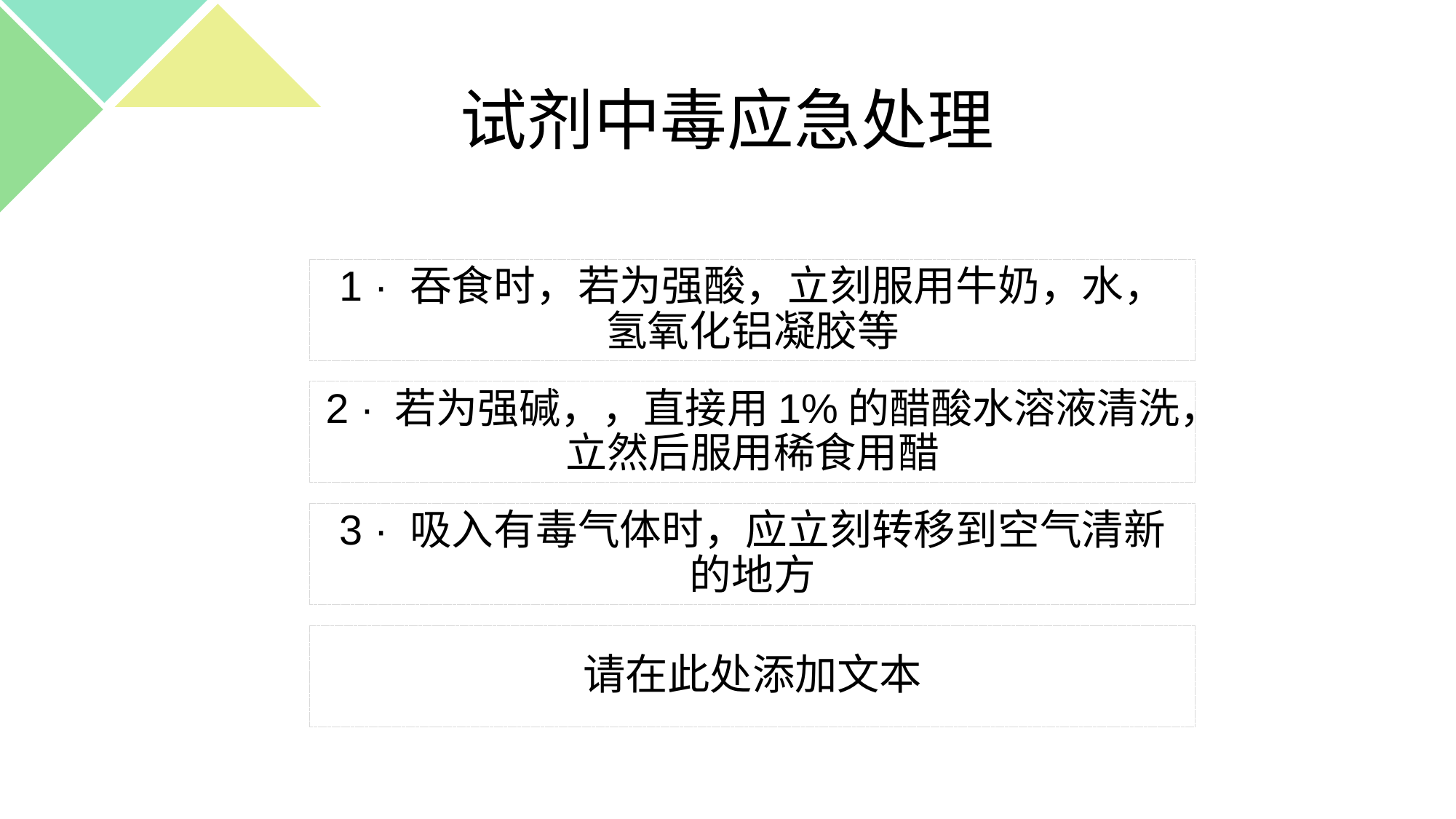

试剂中毒应急处理
1 · 吞食时，若为强酸，立刻服用牛奶，水，氢氧化铝凝胶等
2 · 若为强碱，，直接用1%的醋酸水溶液清洗，立然后服用稀食用醋
3 · 吸入有毒气体时，应立刻转移到空气清新的地方
请在此处添加文本